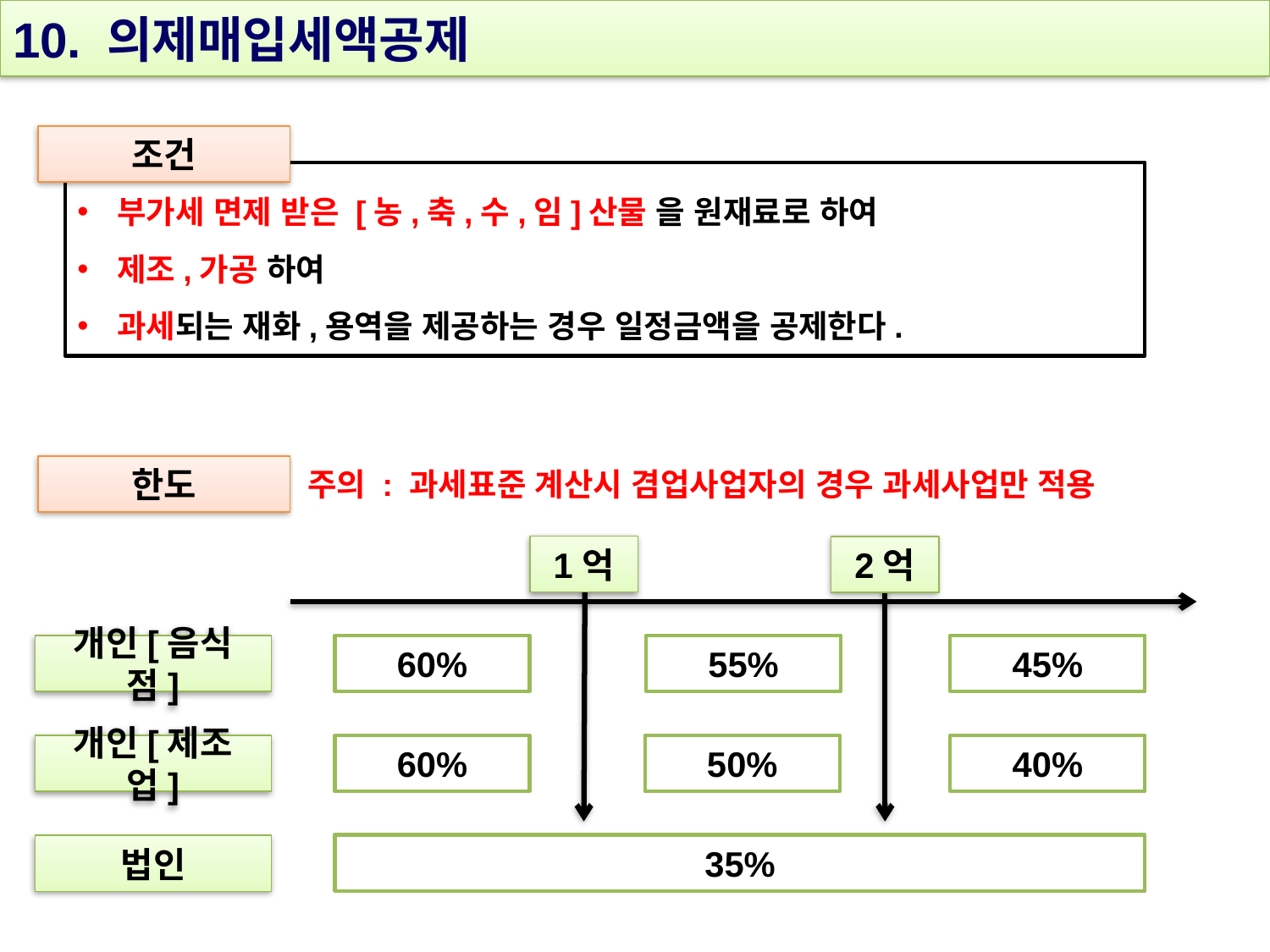

10. 의제매입세액공제
조건
부가세 면제 받은 [농,축,수,임]산물 을 원재료로 하여
제조,가공 하여
과세되는 재화,용역을 제공하는 경우 일정금액을 공제한다.
한도
주의 : 과세표준 계산시 겸업사업자의 경우 과세사업만 적용
1억
2억
45%
60%
개인[음식점]
55%
40%
개인[제조업]
60%
50%
35%
법인